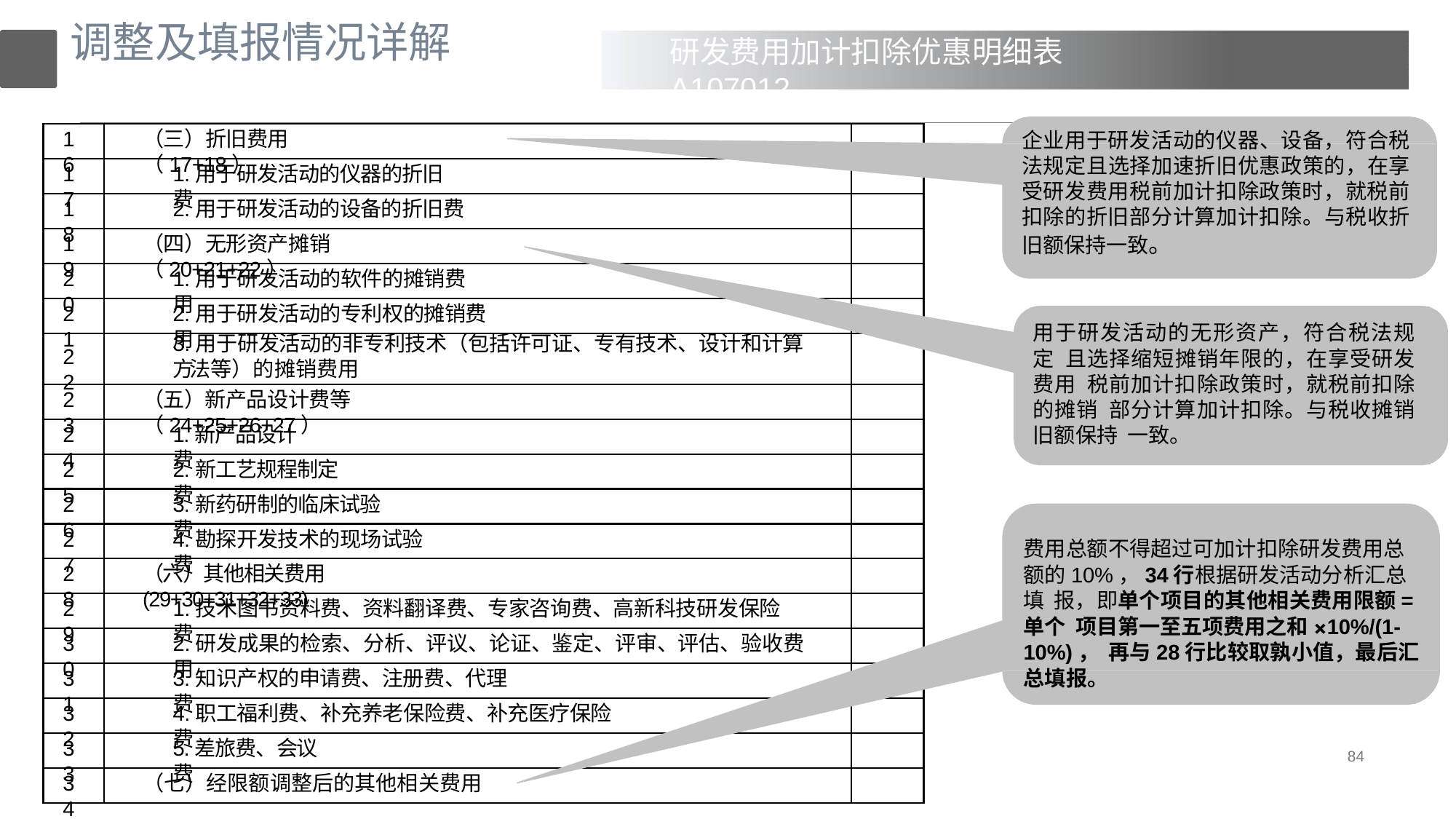

# 调整及填报情况详解

研发费用加计扣除优惠明细表A107012

16
（三）折旧费用（17+18）
企业用于研发活动的仪器、设备，符合税  法规定且选择加速折旧优惠政策的，在享  受研发费用税前加计扣除政策时，就税前  扣除的折旧部分计算加计扣除。与税收折  旧额保持一致。

用于研发活动的无形资产，符合税法规定  且选择缩短摊销年限的，在享受研发费用  税前加计扣除政策时，就税前扣除的摊销  部分计算加计扣除。与税收摊销旧额保持  一致。

17
1.用于研发活动的仪器的折旧费

18
2.用于研发活动的设备的折旧费
（四）无形资产摊销（20+21+22）

19

20
1.用于研发活动的软件的摊销费用

21
2.用于研发活动的专利权的摊销费用

3.用于研发活动的非专利技术（包括许可证、专有技术、设计和计算方

22
法等）的摊销费用

23
（五）新产品设计费等（24+25+26+27）

24
1.新产品设计费

25
2.新工艺规程制定费

26
3.新药研制的临床试验费

27
4.勘探开发技术的现场试验费

费用总额不得超过可加计扣除研发费用总  额的10%，34行根据研发活动分析汇总填  报，即单个项目的其他相关费用限额=单个  项目第一至五项费用之和×10%/(1-10%)，  再与28行比较取孰小值，最后汇总填报。

28
（六）其他相关费用(29+30+31+32+33)

29
1.技术图书资料费、资料翻译费、专家咨询费、高新科技研发保险费

30
2.研发成果的检索、分析、评议、论证、鉴定、评审、评估、验收费用

31
3.知识产权的申请费、注册费、代理费

32
4.职工福利费、补充养老保险费、补充医疗保险费

33
5.差旅费、会议费
84

34
（七）经限额调整后的其他相关费用